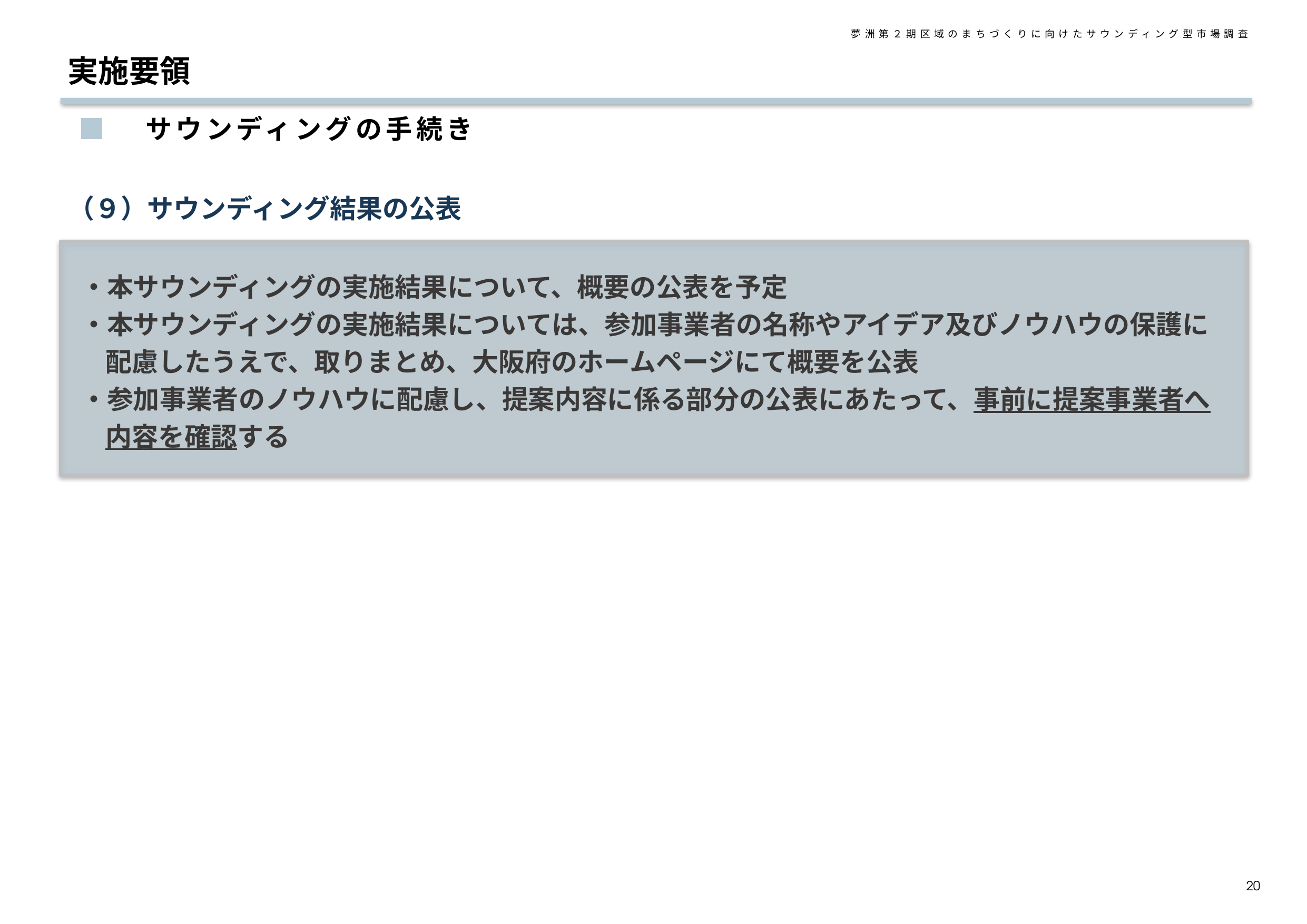

夢洲第２期区域のまちづくりに向けたサウンディング型市場調査
実施要領

■　サウンディングの手続き
（９）サウンディング結果の公表

・本サウンディングの実施結果について、概要の公表を予定
・本サウンディングの実施結果については、参加事業者の名称やアイデア及びノウハウの保護に配慮したうえで、取りまとめ、大阪府のホームページにて概要を公表
・参加事業者のノウハウに配慮し、提案内容に係る部分の公表にあたって、事前に提案事業者へ内容を確認する
20